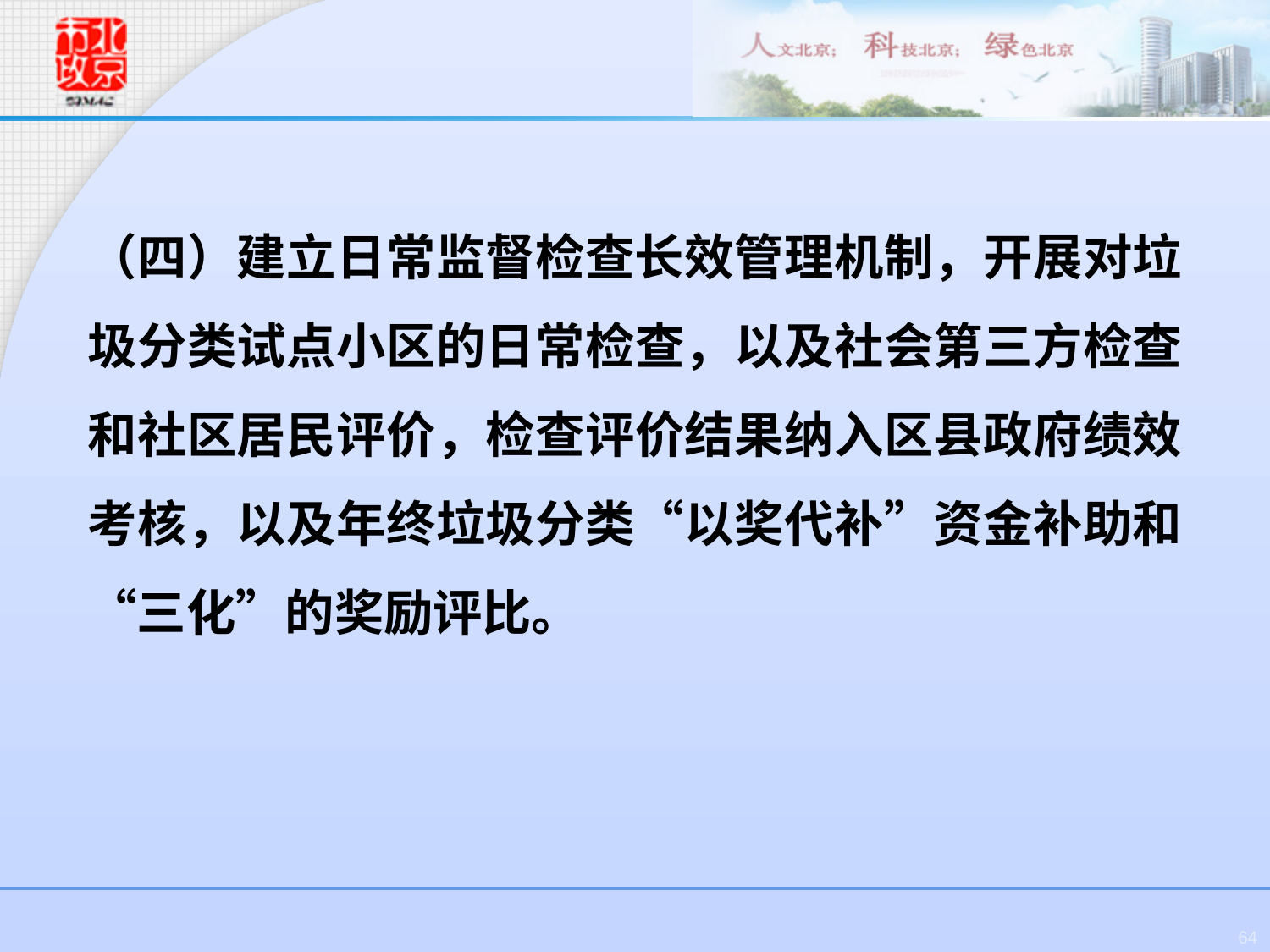

（四）建立日常监督检查长效管理机制，开展对垃圾分类试点小区的日常检查，以及社会第三方检查和社区居民评价，检查评价结果纳入区县政府绩效考核，以及年终垃圾分类“以奖代补”资金补助和“三化”的奖励评比。

64